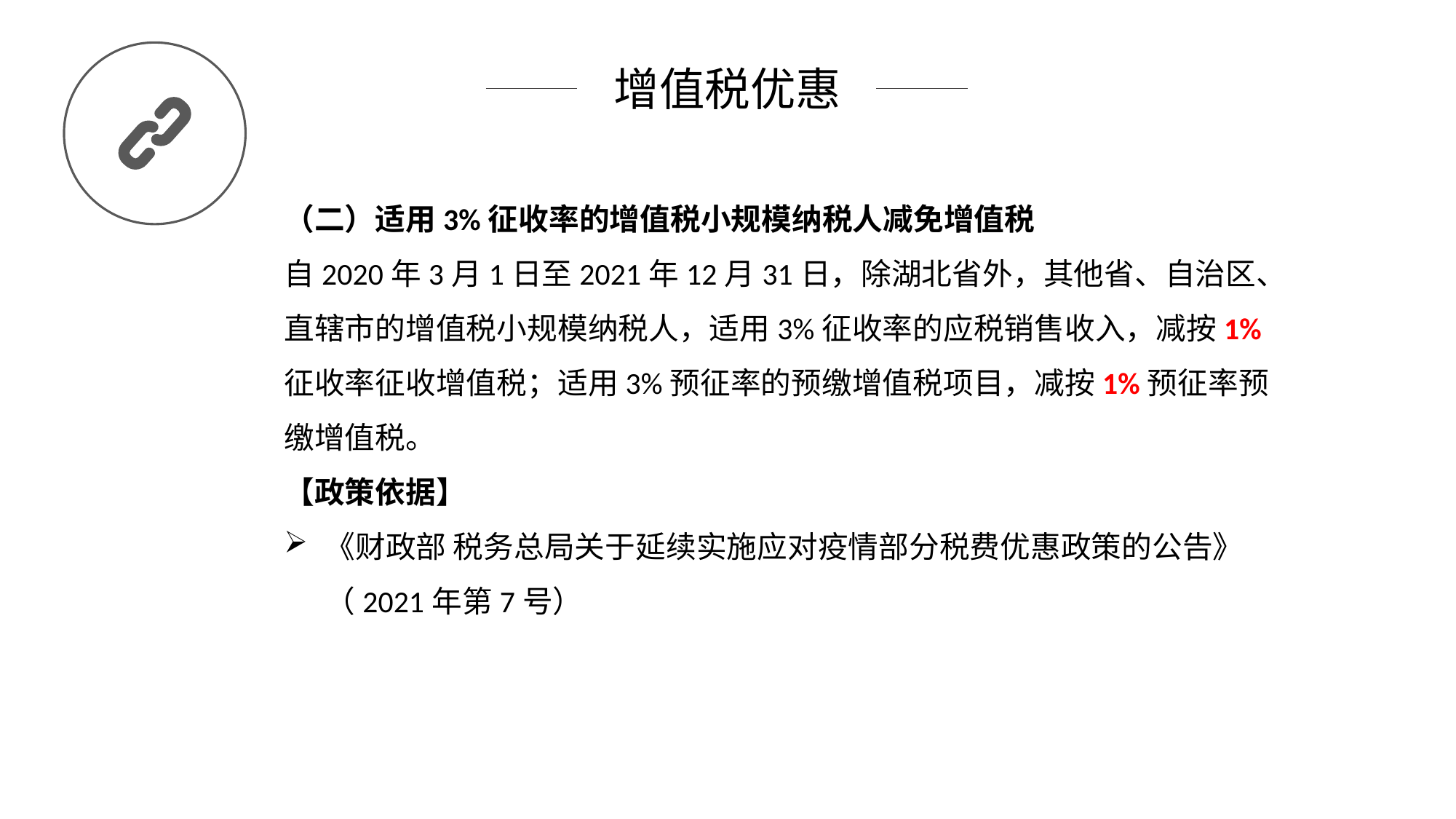

增值税优惠

（二）适用3%征收率的增值税小规模纳税人减免增值税
自2020年3月1日至2021年12月31日，除湖北省外，其他省、自治区、直辖市的增值税小规模纳税人，适用3%征收率的应税销售收入，减按1%征收率征收增值税；适用3%预征率的预缴增值税项目，减按1%预征率预缴增值税。
【政策依据】
《财政部 税务总局关于延续实施应对疫情部分税费优惠政策的公告》（2021年第7号）